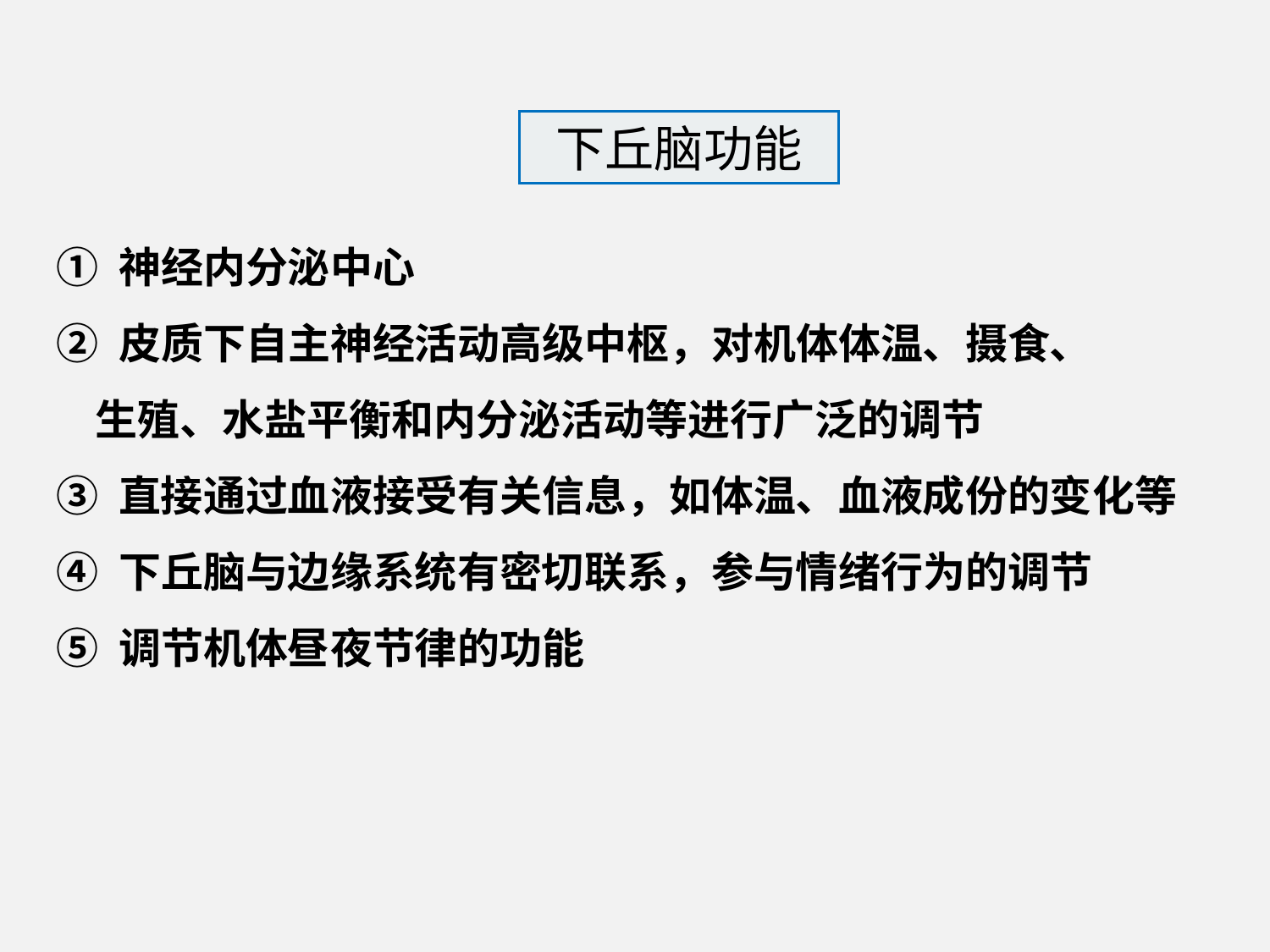

下丘脑功能
① 神经内分泌中心
② 皮质下自主神经活动高级中枢，对机体体温、摄食、
   生殖、水盐平衡和内分泌活动等进行广泛的调节
③ 直接通过血液接受有关信息，如体温、血液成份的变化等
④ 下丘脑与边缘系统有密切联系，参与情绪行为的调节
⑤ 调节机体昼夜节律的功能